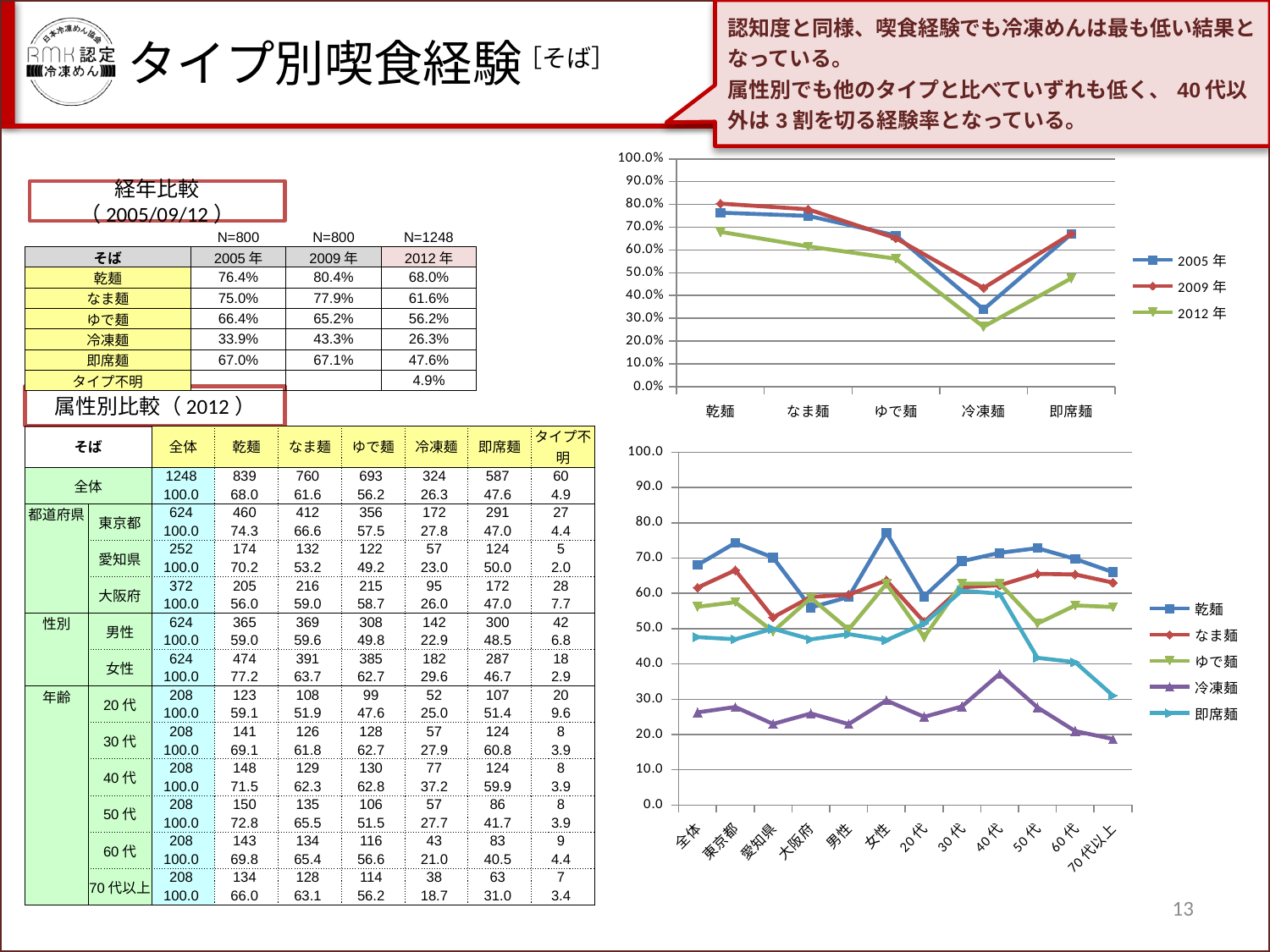

認知度と同様、喫食経験でも冷凍めんは最も低い結果となっている。
属性別でも他のタイプと比べていずれも低く、40代以外は3割を切る経験率となっている。
タイプ別喫食経験
［そば］

### Chart

| Category | 2005年 | 2009年 | 2012年 |
|---|---|---|---|
| 乾麺 | 0.7640000000000008 | 0.804 | 0.68 |
| なま麺 | 0.7500000000000008 | 0.7790000000000009 | 0.6160000000000007 |
| ゆで麺 | 0.6640000000000009 | 0.6520000000000009 | 0.5620000000000006 |
| 冷凍麺 | 0.33900000000000047 | 0.43300000000000033 | 0.263 |
| 即席麺 | 0.6700000000000009 | 0.6710000000000009 | 0.4760000000000003 |
経年比較（2005/09/12）
|  | N=800 | N=800 | N=1248 |
| --- | --- | --- | --- |
| そば | 2005年 | 2009年 | 2012年 |
| 乾麺 | 76.4% | 80.4% | 68.0% |
| なま麺 | 75.0% | 77.9% | 61.6% |
| ゆで麺 | 66.4% | 65.2% | 56.2% |
| 冷凍麺 | 33.9% | 43.3% | 26.3% |
| 即席麺 | 67.0% | 67.1% | 47.6% |
| タイプ不明 |  |  | 4.9% |
属性別比較（2012）
| そば |  | 全体 | 乾麺 | なま麺 | ゆで麺 | 冷凍麺 | 即席麺 | タイプ不明 |
| --- | --- | --- | --- | --- | --- | --- | --- | --- |
| 全体 |  | 1248 | 839 | 760 | 693 | 324 | 587 | 60 |
|  |  | 100.0 | 68.0 | 61.6 | 56.2 | 26.3 | 47.6 | 4.9 |
| 都道府県 | 東京都 | 624 | 460 | 412 | 356 | 172 | 291 | 27 |
|  |  | 100.0 | 74.3 | 66.6 | 57.5 | 27.8 | 47.0 | 4.4 |
|  | 愛知県 | 252 | 174 | 132 | 122 | 57 | 124 | 5 |
|  |  | 100.0 | 70.2 | 53.2 | 49.2 | 23.0 | 50.0 | 2.0 |
|  | 大阪府 | 372 | 205 | 216 | 215 | 95 | 172 | 28 |
|  |  | 100.0 | 56.0 | 59.0 | 58.7 | 26.0 | 47.0 | 7.7 |
| 性別 | 男性 | 624 | 365 | 369 | 308 | 142 | 300 | 42 |
|  |  | 100.0 | 59.0 | 59.6 | 49.8 | 22.9 | 48.5 | 6.8 |
|  | 女性 | 624 | 474 | 391 | 385 | 182 | 287 | 18 |
|  |  | 100.0 | 77.2 | 63.7 | 62.7 | 29.6 | 46.7 | 2.9 |
| 年齢 | 20代 | 208 | 123 | 108 | 99 | 52 | 107 | 20 |
|  |  | 100.0 | 59.1 | 51.9 | 47.6 | 25.0 | 51.4 | 9.6 |
|  | 30代 | 208 | 141 | 126 | 128 | 57 | 124 | 8 |
|  |  | 100.0 | 69.1 | 61.8 | 62.7 | 27.9 | 60.8 | 3.9 |
|  | 40代 | 208 | 148 | 129 | 130 | 77 | 124 | 8 |
|  |  | 100.0 | 71.5 | 62.3 | 62.8 | 37.2 | 59.9 | 3.9 |
|  | 50代 | 208 | 150 | 135 | 106 | 57 | 86 | 8 |
|  |  | 100.0 | 72.8 | 65.5 | 51.5 | 27.7 | 41.7 | 3.9 |
|  | 60代 | 208 | 143 | 134 | 116 | 43 | 83 | 9 |
|  |  | 100.0 | 69.8 | 65.4 | 56.6 | 21.0 | 40.5 | 4.4 |
|  | 70代以上 | 208 | 134 | 128 | 114 | 38 | 63 | 7 |
|  |  | 100.0 | 66.0 | 63.1 | 56.2 | 18.7 | 31.0 | 3.4 |

### Chart

| Category | 乾麺 | なま麺 | ゆで麺 | 冷凍麺 | 即席麺 |
|---|---|---|---|---|---|
| 全体 | 68.04541768045418 | 61.6382806163828 | 56.20437956204379 | 26.277372262773703 | 47.60746147607455 |
| 東京都 | 74.31340872374797 | 66.5589660743134 | 57.51211631663982 | 27.78675282714053 | 47.011308562197094 |
| 愛知県 | 70.16129032258056 | 53.22580645161284 | 49.19354838709678 | 22.98387096774193 | 50.0 |
| 大阪府 | 56.01092896174857 | 59.01639344262295 | 58.74316939890714 | 25.956284153005488 | 46.99453551912574 |
| 男性 | 58.96607431340873 | 59.61227786752828 | 49.757673667205104 | 22.940226171243896 | 48.46526655896603 |
| 女性 | 77.19869706840389 | 63.68078175895761 | 62.70358306188925 | 29.64169381107492 | 46.74267100977198 |
| 20代 | 59.13461538461539 | 51.92307692307696 | 47.596153846153946 | 25.0 | 51.442307692307644 |
| 30代 | 69.11764705882351 | 61.76470588235296 | 62.745098039215684 | 27.941176470588214 | 60.78431372549019 |
| 40代 | 71.4975845410629 | 62.31884057971004 | 62.80193236714976 | 37.19806763285026 | 59.903381642512045 |
| 50代 | 72.81553398058253 | 65.53398058252414 | 51.45631067961159 | 27.669902912621335 | 41.74757281553402 |
| 60代 | 69.7560975609756 | 65.36585365853658 | 56.585365853658494 | 20.975609756097562 | 40.487804878048735 |
| 70代以上 | 66.00985221674867 | 63.054187192118185 | 56.15763546798024 | 18.7192118226601 | 31.03448275862069 |
13